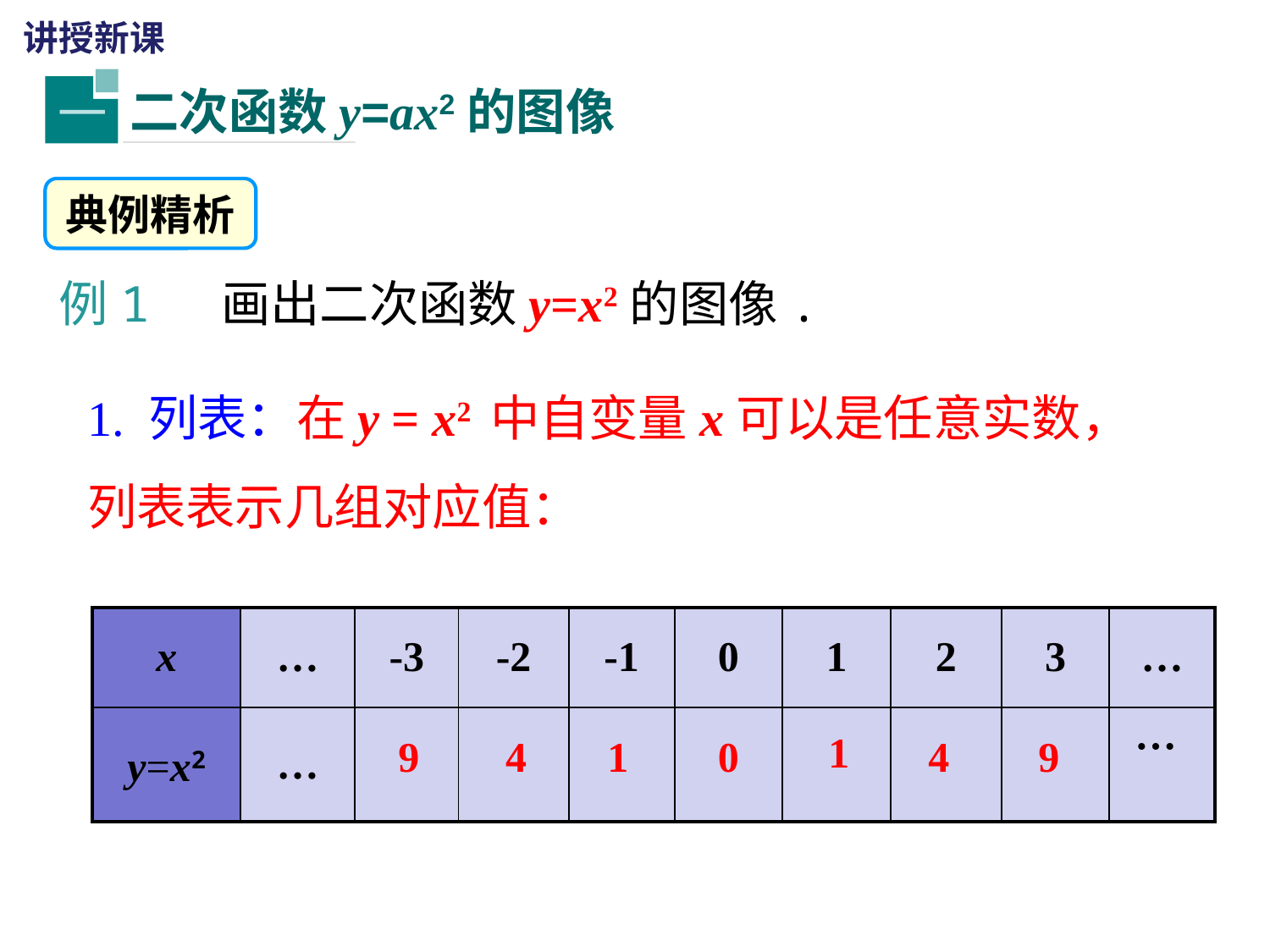

讲授新课

二次函数y=ax2的图像
一

典例精析
例1  画出二次函数y=x2的图像.
1. 列表：在y = x2 中自变量x可以是任意实数，列表表示几组对应值：
| x | … | -3 | -2 | -1 | 0 | 1 | 2 | 3 | … |
| --- | --- | --- | --- | --- | --- | --- | --- | --- | --- |
| y=x2 | … |  |  |  |  |  |  |  | … |
1
9
4
1
0
4
9